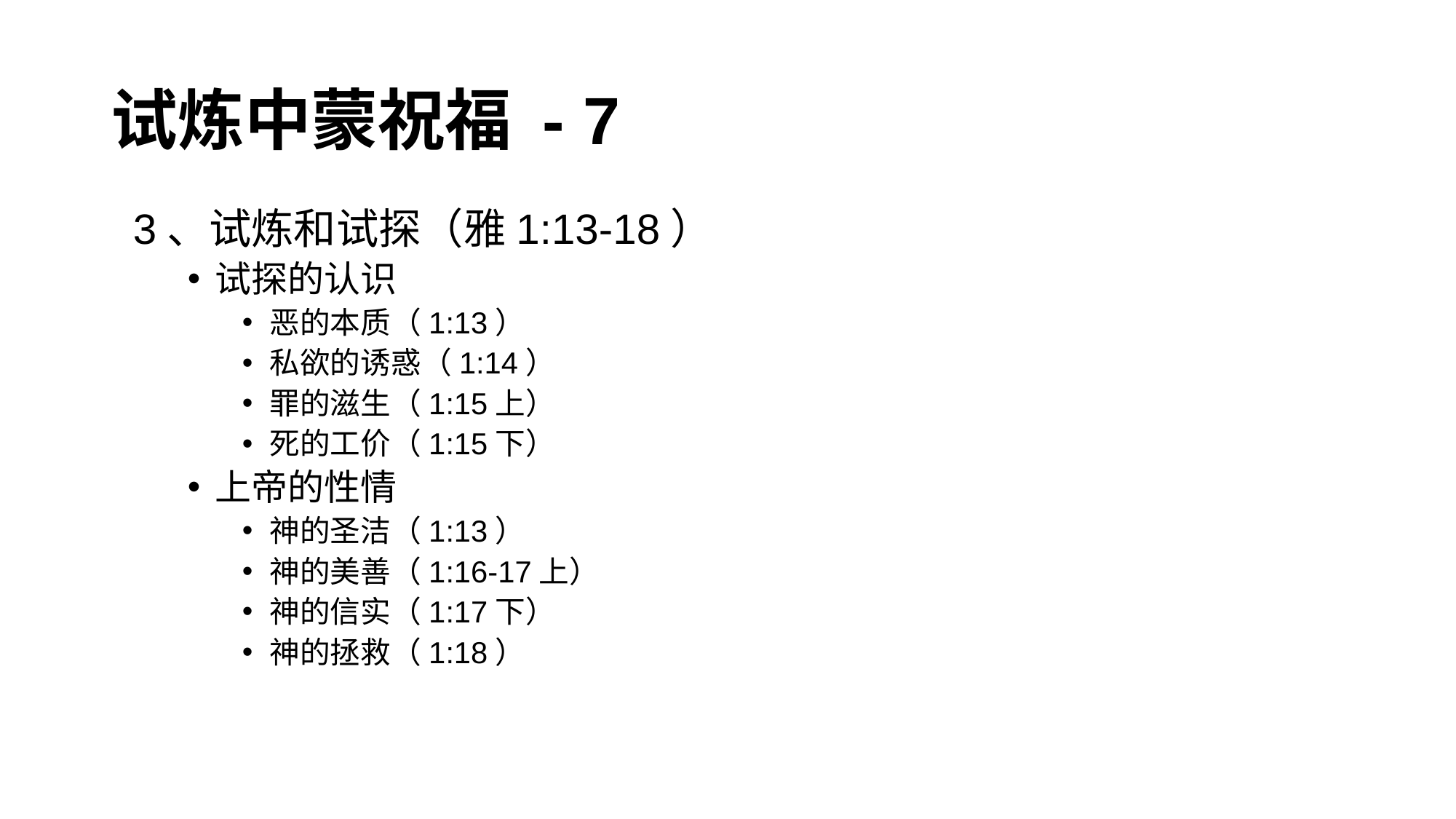

# 试炼中蒙祝福 - 7
3、试炼和试探（雅1:13-18）
试探的认识
恶的本质（1:13）
私欲的诱惑（1:14）
罪的滋生（1:15上）
死的工价（1:15下）
上帝的性情
神的圣洁（1:13）
神的美善（1:16-17上）
神的信实（1:17下）
神的拯救（1:18）